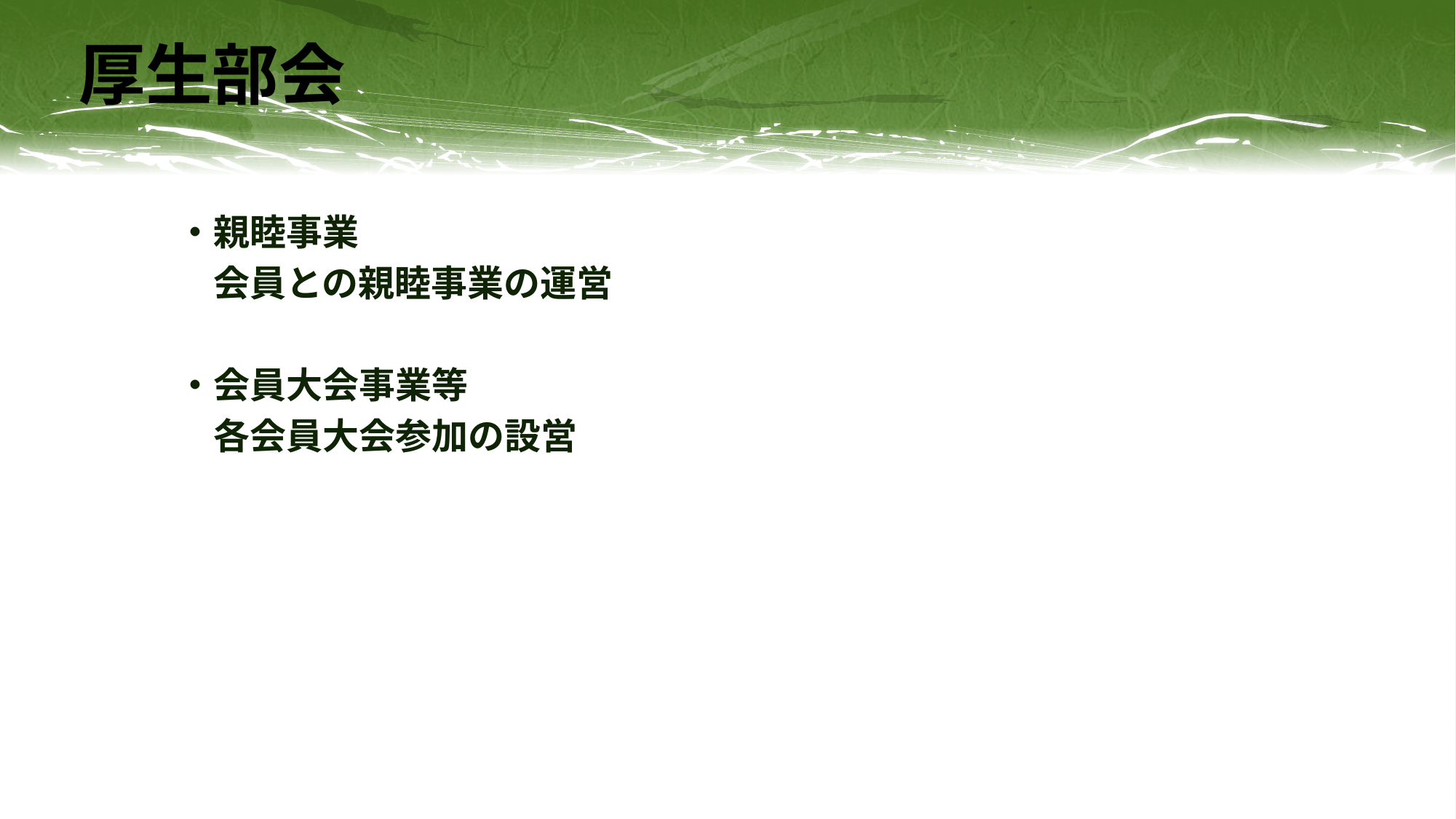

# 厚生部会
　・親睦事業
　　会員との親睦事業の運営

　・会員大会事業等
　　各会員大会参加の設営